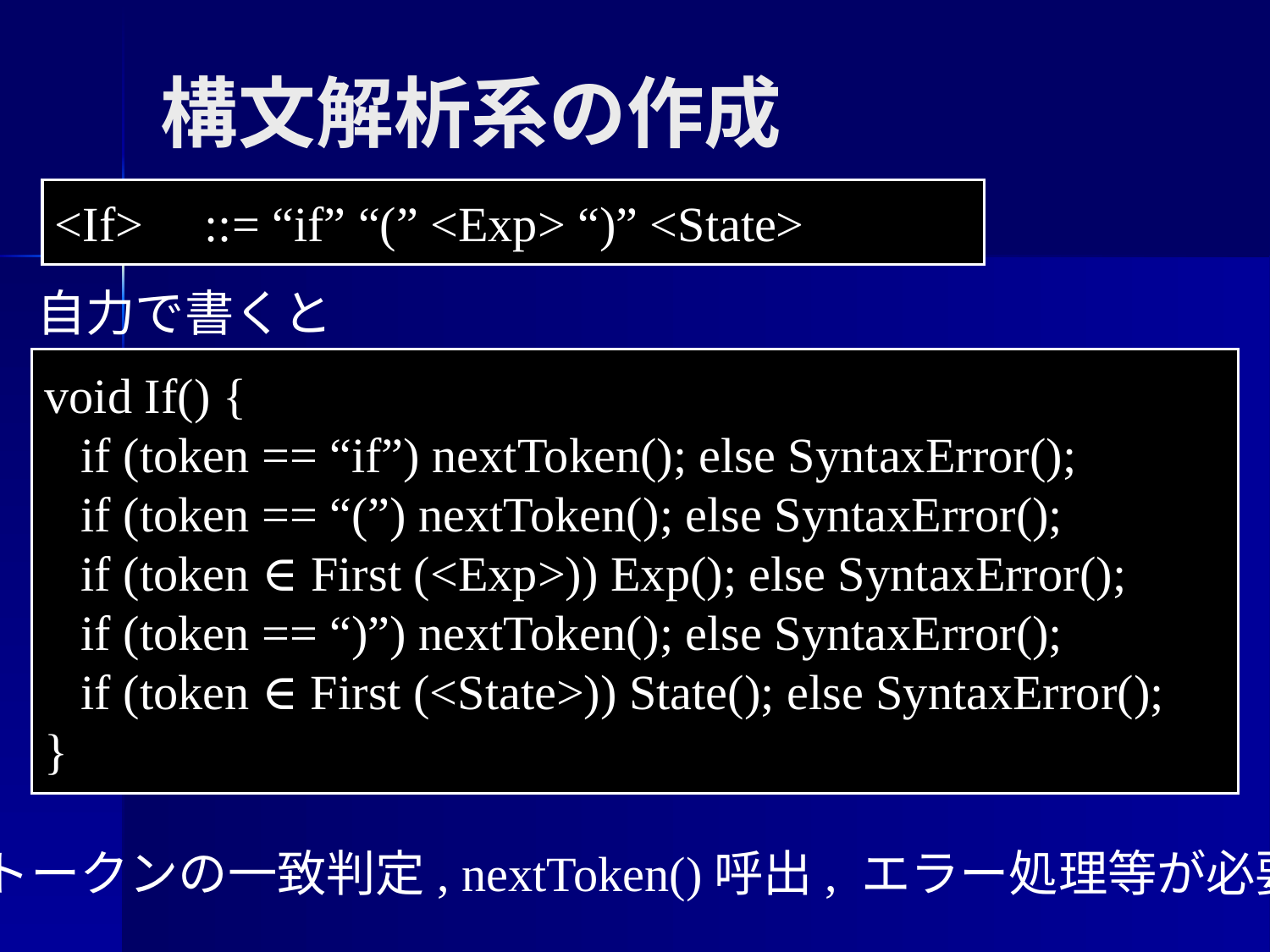

構文解析系の作成
<If>     ::= “if” “(” <Exp> “)” <State>
自力で書くと
void If() {
   if (token == “if”) nextToken(); else SyntaxError();
   if (token == “(”) nextToken(); else SyntaxError();
   if (token ∈ First (<Exp>)) Exp(); else SyntaxError();
   if (token == “)”) nextToken(); else SyntaxError();
   if (token ∈ First (<State>)) State(); else SyntaxError();
}
トークンの一致判定, nextToken()呼出, エラー処理等が必要